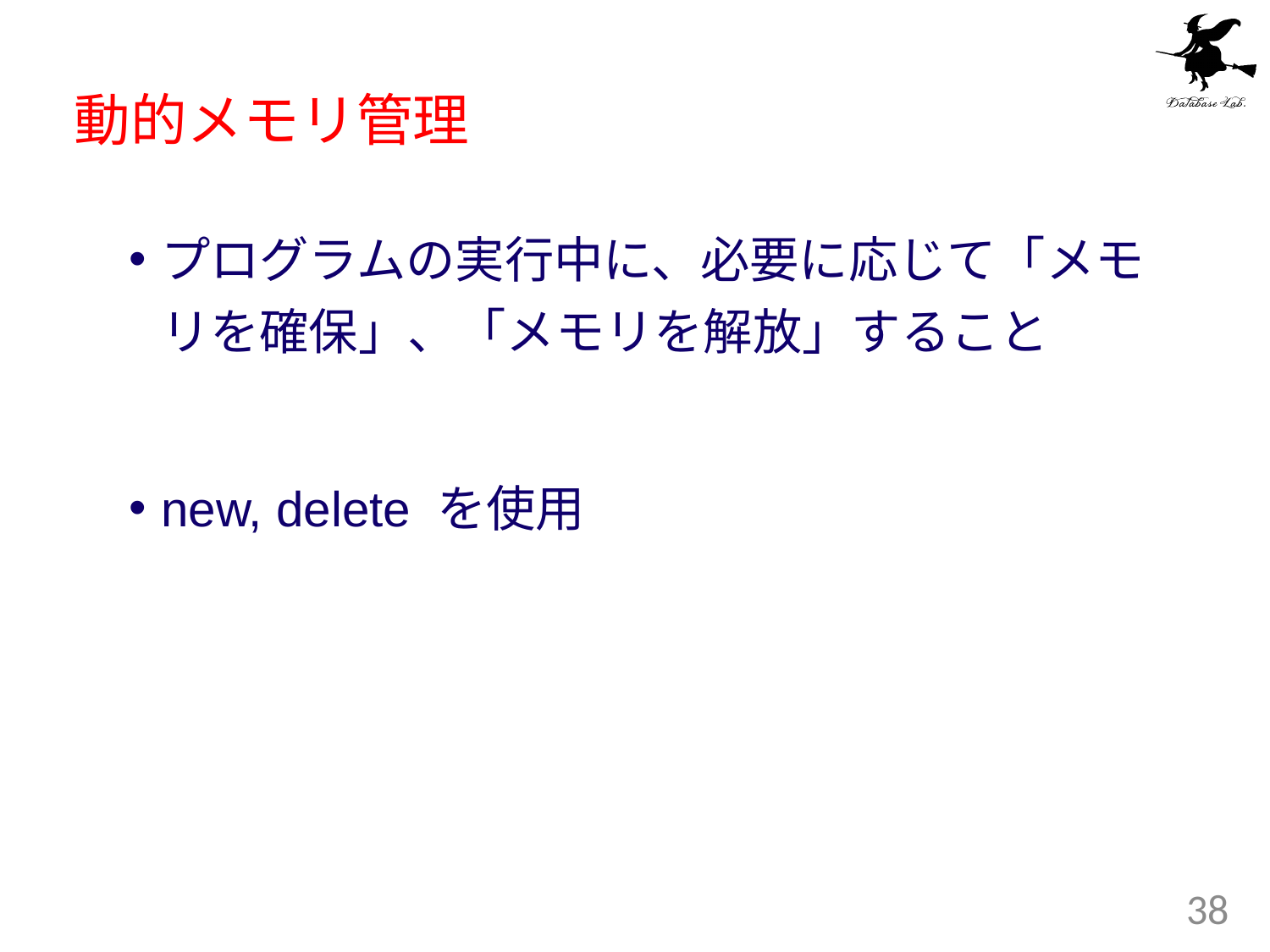

# 動的メモリ管理
プログラムの実行中に、必要に応じて「メモリを確保」、「メモリを解放」すること

new, delete を使用

38